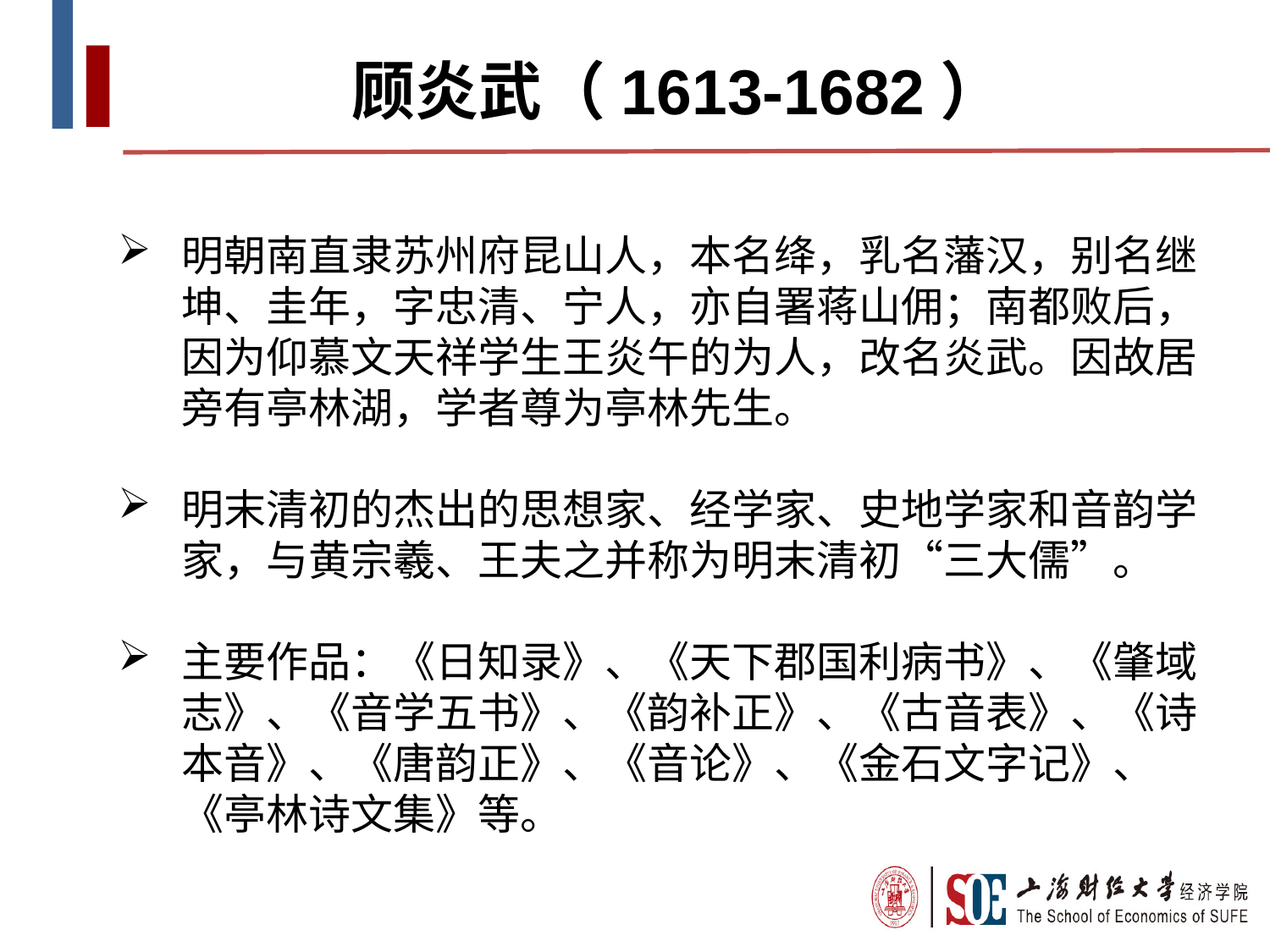

顾炎武（1613-1682）

明朝南直隶苏州府昆山人，本名绛，乳名藩汉，别名继坤、圭年，字忠清、宁人，亦自署蒋山佣；南都败后，因为仰慕文天祥学生王炎午的为人，改名炎武。因故居旁有亭林湖，学者尊为亭林先生。

明末清初的杰出的思想家、经学家、史地学家和音韵学家，与黄宗羲、王夫之并称为明末清初“三大儒”。

主要作品：《日知录》、《天下郡国利病书》、《肇域志》、《音学五书》、《韵补正》、《古音表》、《诗本音》、《唐韵正》、《音论》、《金石文字记》、《亭林诗文集》等。